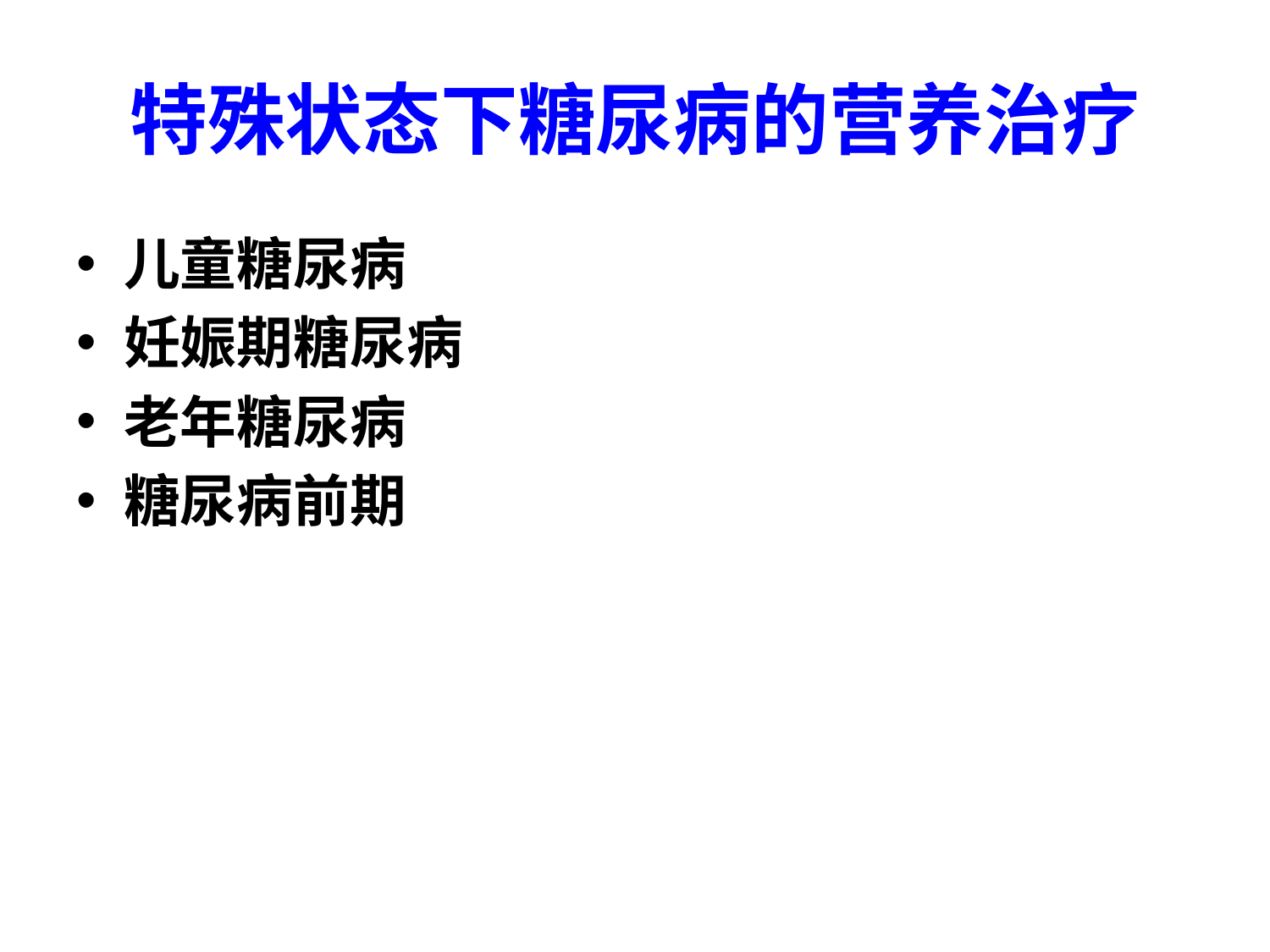

# 特殊状态下糖尿病的营养治疗
儿童糖尿病
妊娠期糖尿病
老年糖尿病
糖尿病前期